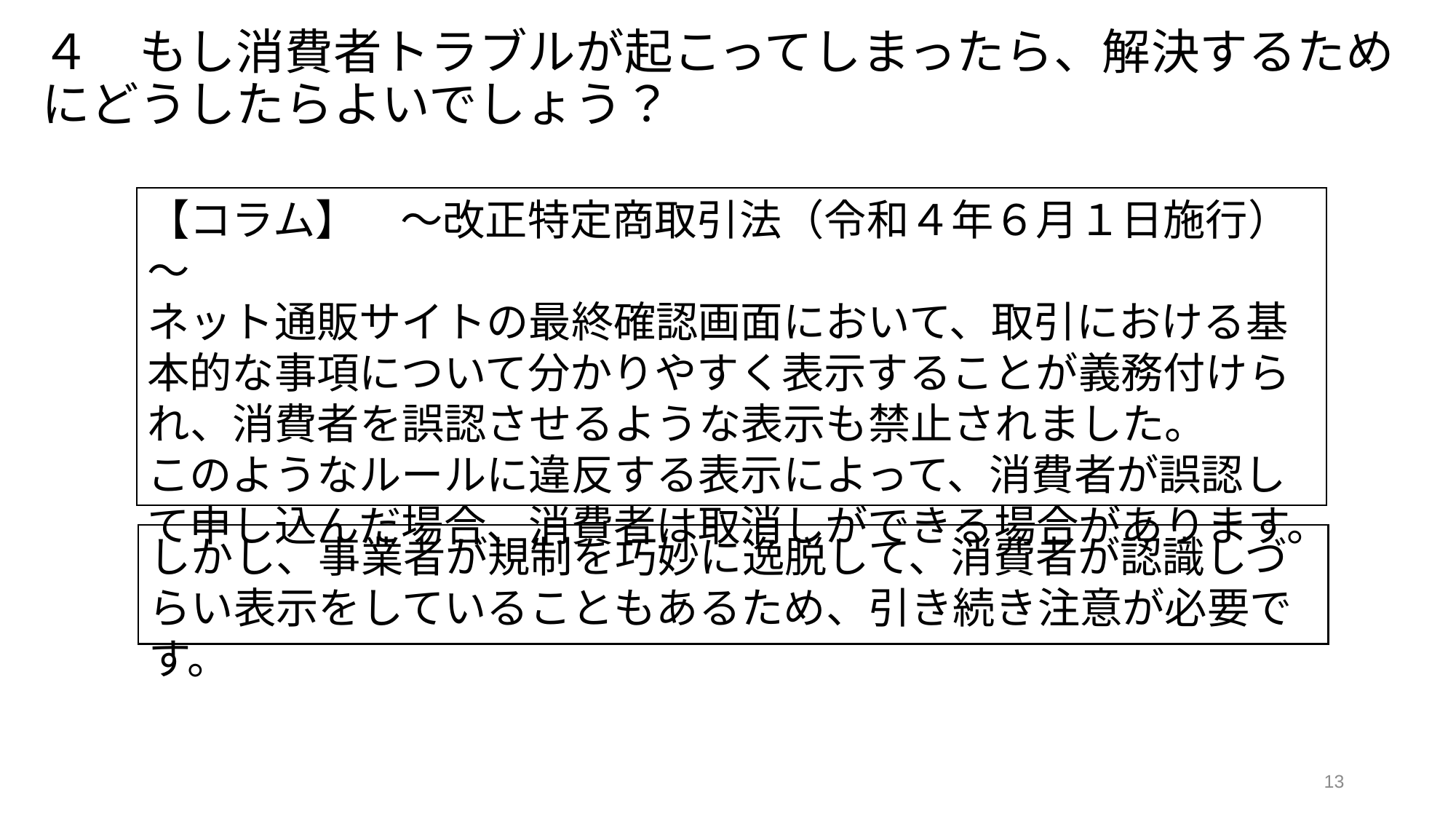

# ４　もし消費者トラブルが起こってしまったら、解決するためにどうしたらよいでしょう？
【コラム】　～改正特定商取引法（令和４年６月１日施行）～
ネット通販サイトの最終確認画面において、取引における基本的な事項について分かりやすく表示することが義務付けられ、消費者を誤認させるような表示も禁止されました。
このようなルールに違反する表示によって、消費者が誤認して申し込んだ場合、消費者は取消しができる場合があります。

しかし、事業者が規制を巧妙に逸脱して、消費者が認識しづらい表示をしていることもあるため、引き続き注意が必要です。

13